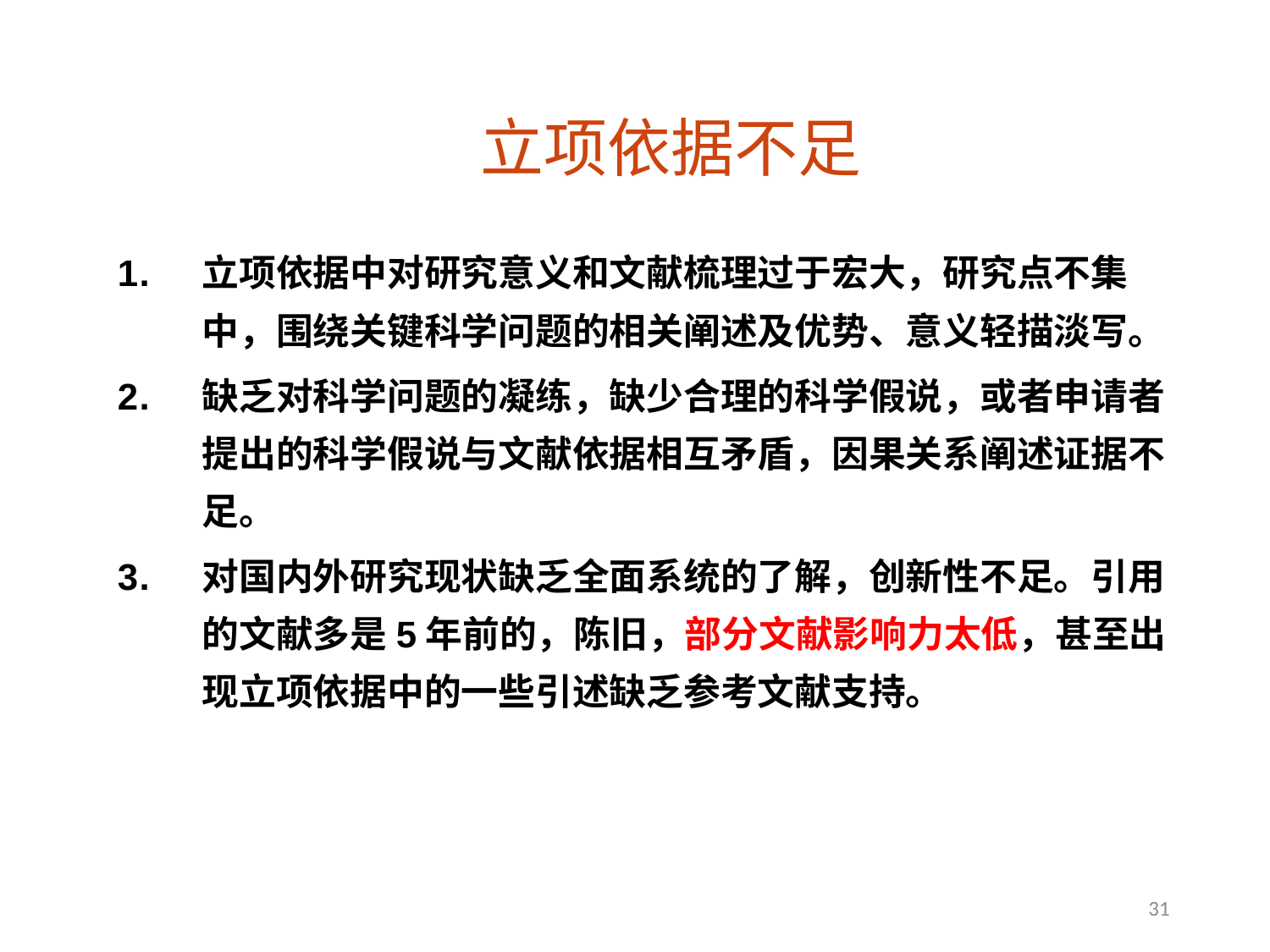

立项依据不足

立项依据中对研究意义和文献梳理过于宏大，研究点不集中，围绕关键科学问题的相关阐述及优势、意义轻描淡写。
缺乏对科学问题的凝练，缺少合理的科学假说，或者申请者提出的科学假说与文献依据相互矛盾，因果关系阐述证据不足。
对国内外研究现状缺乏全面系统的了解，创新性不足。引用的文献多是5年前的，陈旧，部分文献影响力太低，甚至出现立项依据中的一些引述缺乏参考文献支持。
31